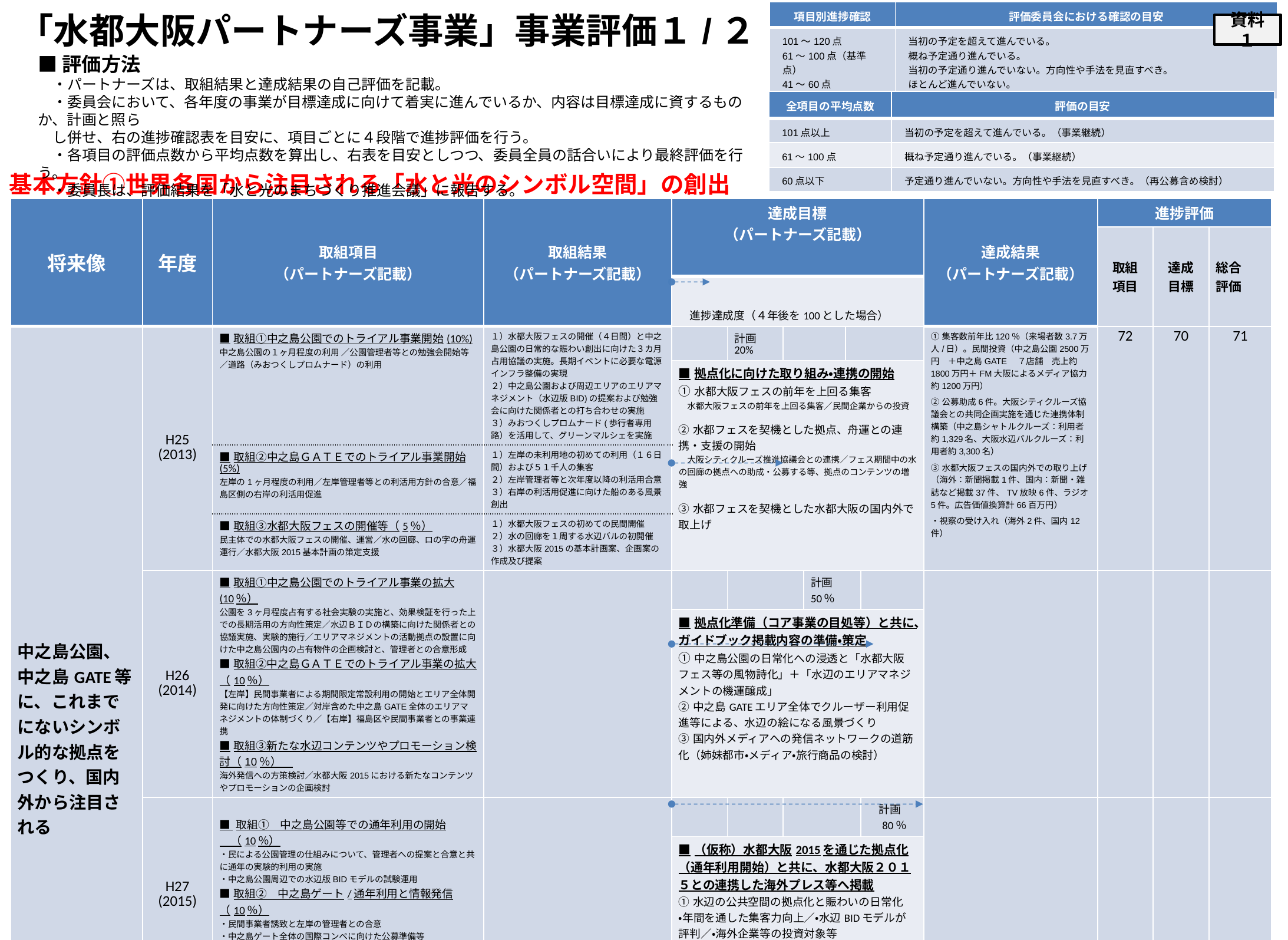

「水都大阪パートナーズ事業」事業評価１/２
| 項目別進捗確認 | 評価委員会における確認の目安 |
| --- | --- |
| 101～120点 61～100点（基準点） 41～60点 0～40点 | 当初の予定を超えて進んでいる。 概ね予定通り進んでいる。 当初の予定通り進んでいない。方向性や手法を見直すべき。 ほとんど進んでいない。 |
資料１
■評価方法
　・パートナーズは、取組結果と達成結果の自己評価を記載。
　・委員会において、各年度の事業が目標達成に向けて着実に進んでいるか、内容は目標達成に資するものか、計画と照ら
　し併せ、右の進捗確認表を目安に、項目ごとに４段階で進捗評価を行う。
　・各項目の評価点数から平均点数を算出し、右表を目安としつつ、委員全員の話合いにより最終評価を行う。
　・委員長は、評価結果を「水と光のまちづくり推進会議」に報告する。

| 全項目の平均点数 | 評価の目安 |
| --- | --- |
| 101点以上 | 当初の予定を超えて進んでいる。（事業継続） |
| 61～100点 | 概ね予定通り進んでいる。（事業継続） |
| 60点以下 | 予定通り進んでいない。方向性や手法を見直すべき。（再公募含め検討） |
基本方針①世界各国から注目される「水と光のシンボル空間」の創出
| 将来像 | 年度 | 取組項目 （パートナーズ記載） | 取組結果 （パートナーズ記載） | 達成目標 （パートナーズ記載） |  |  |  |  |  | 達成結果 （パートナーズ記載） | 進捗評価 |  |  |
| --- | --- | --- | --- | --- | --- | --- | --- | --- | --- | --- | --- | --- | --- |
|  |  |  |  |  |  |  |  |  |  |  | 取組 項目 | 達成 目標 | 総合 評価 |
|  |  |  |  | 進捗達成度（４年後を100とした場合） |  |  |  |  |  |  |  |  |  |
| 中之島公園、 中之島GATE等に、これまでにないシンボル的な拠点をつくり、国内外から注目される | H25 (2013) | ■取組①中之島公園でのトライアル事業開始(10%) 中之島公園の１ヶ月程度の利用 ／公園管理者等との勉強会開始等／道路（みおつくしプロムナード）の利用 | １）水都大阪フェスの開催（４日間）と中之島公園の日常的な賑わい創出に向けた３カ月占用協議の実施。長期イベントに必要な電源インフラ整備の実現 ２）中之島公園および周辺エリアのエリアマネジメント（水辺版BID)の提案および勉強会に向けた関係者との打ち合わせの実施 ３）みおつくしプロムナード(歩行者専用路）を活用して、グリーンマルシェを実施 |  | 計画 20% |  |  |  |  | ①集客数前年比120％（来場者数3.7万人/日）。民間投資（中之島公園2500万円　＋中之島GATE　７店舗　売上約1800万円＋FM大阪によるメディア協力約1200万円） ②公募助成6件。大阪シティクルーズ協議会との共同企画実施を通じた連携体制構築（中之島シャトルクルーズ：利用者約1,329名、大阪水辺バルクルーズ：利用者約3,300名） ③水都大阪フェスの国内外での取り上げ（海外：新聞掲載1件、国内：新聞・雑誌など掲載37件、TV放映6件、ラジオ5件。広告価値換算計66百万円） ・視察の受け入れ（海外2件、国内12件） | 72 | 70 | 71 |
|  |  |  |  | ■拠点化に向けた取り組み・連携の開始 ①水都大阪フェスの前年を上回る集客 　水都大阪フェスの前年を上回る集客／民間企業からの投資 ②水都フェスを契機とした拠点、舟運との連携・支援の開始 　大阪シティクルーズ推進協議会との連携／フェス期間中の水の回廊の拠点への助成・公募する等、拠点のコンテンツの増強 ③水都フェスを契機とした水都大阪の国内外で取上げ |  |  |  |  |  |  |  |  |  |
|  |  | ■取組②中之島ＧＡＴＥでのトライアル事業開始(5%) 左岸の1ヶ月程度の利用／左岸管理者等との利活用方針の合意／福島区側の右岸の利活用促進 | １）左岸の未利用地の初めての利用（１６日間）および５１千人の集客 ２）左岸管理者等と次年度以降の利活用合意 ３）右岸の利活用促進に向けた船のある風景創出 |  |  |  |  |  |  |  |  |  |  |
|  |  | ■取組③水都大阪フェスの開催等（5％） 民主体での水都大阪フェスの開催、運営／水の回廊、ロの字の舟運運行／水都大阪2015基本計画の策定支援 | １）水都大阪フェスの初めての民間開催 ２）水の回廊を１周する水辺バルの初開催 ３）水都大阪2015の基本計画案、企画案の作成及び提案 |  |  |  |  |  |  |  |  |  |  |
|  | H26 (2014) | ■取組①中之島公園でのトライアル事業の拡大 (10％） 公園を3ヶ月程度占有する社会実験の実施と、効果検証を行った上での長期活用の方向性策定／水辺ＢＩＤの構築に向けた関係者との協議実施、実験的施行／エリアマネジメントの活動拠点の設置に向けた中之島公園内の占有物件の企画検討と、管理者との合意形成 ■取組②中之島ＧＡＴＥでのトライアル事業の拡大（10％） 【左岸】民間事業者による期間限定常設利用の開始とエリア全体開発に向けた方向性策定／対岸含めた中之島GATE全体のエリアマネジメントの体制づくり／【右岸】福島区や民間事業者との事業連携 ■取組③新たな水辺コンテンツやプロモーション検討（10％）　 海外発信への方策検討／水都大阪2015における新たなコンテンツやプロモーションの企画検討 |  |  |  |  | 計画 50％ |  |  |  |  |  |  |
|  |  |  |  | ■拠点化準備（コア事業の目処等）と共に、ガイドブック掲載内容の準備・策定 ①中之島公園の日常化への浸透と「水都大阪フェス等の風物詩化」＋「水辺のエリアマネジメントの機運醸成」 ②中之島GATEエリア全体でクルーザー利用促進等による、水辺の絵になる風景づくり ③国内外メディアへの発信ネットワークの道筋化（姉妹都市・メディア・旅行商品の検討） |  |  |  |  |  |  |  |  |  |
|  | H27 (2015) | ■ 取組①　中之島公園等での通年利用の開始 　（10％） ・民による公園管理の仕組みについて、管理者への提案と合意と共に通年の実験的利用の実施 ・中之島公園周辺での水辺版BIDモデルの試験運用 ■取組②　中之島ゲート/通年利用と情報発信（10％） ・民間事業者誘致と左岸の管理者との合意 ・中之島ゲート全体の国際コンペに向けた公募準備等 ■取組③水都大阪2015を通じた海外発信とプロモーション（10％） |  |  |  |  |  |  | 計画 　80％ |  |  |  |  |
|  |  |  |  | ■（仮称）水都大阪2015を通じた拠点化（通年利用開始）と共に、水都大阪２０１５との連携した海外プレス等へ掲載 ①水辺の公共空間の拠点化と賑わいの日常化 ・年間を通した集客力向上／・水辺BIDモデルが評判／・海外企業等の投資対象等 ②新たな水辺コンテンツと国内外発信 ・水都大阪2015の海外プレス・メディアへの掲載、国内ガイドブック掲載等 |  |  |  |  |  |  |  |  |  |
|  | H28 (2016) | ■取組①中之島公園及び周辺での賑わい事業の 　日常化と通年利用(10%) ・民による賑わい事業の開始（通年） ・水辺BIDモデル⇒民による河川、公園、道路を一体的に使った賑わい事業の開始 ■ 取組② 中之島ゲートでの賑わい事業の日常化 ・左岸の賑わい事業の日常化(5%) ・全体整備計画の策定と管理者等への提案と合意 ・国際エリアデザインコンペ実施 ■取組③水都大阪２０１５での新たな水辺コンテンツの日常化とプロモーション（海外ガイドブック）(5%) |  |  |  |  |  |  | 計画 100％ |  |  |  |  |
|  |  |  |  | ■新たな水辺の賑わいの日常化と、海外の著名ガイドブックへの掲載等 ①国内外から注目される賑わいの日常化されたシンボル拠点ができる（１つ以上） ②水辺版BIDモデルが注目、国内視察の件数増 ③海外のガイドブックに掲載される（ロンリープラネットやアジア圏のガイドブック） |  |  |  |  |  |  |  |  |  |